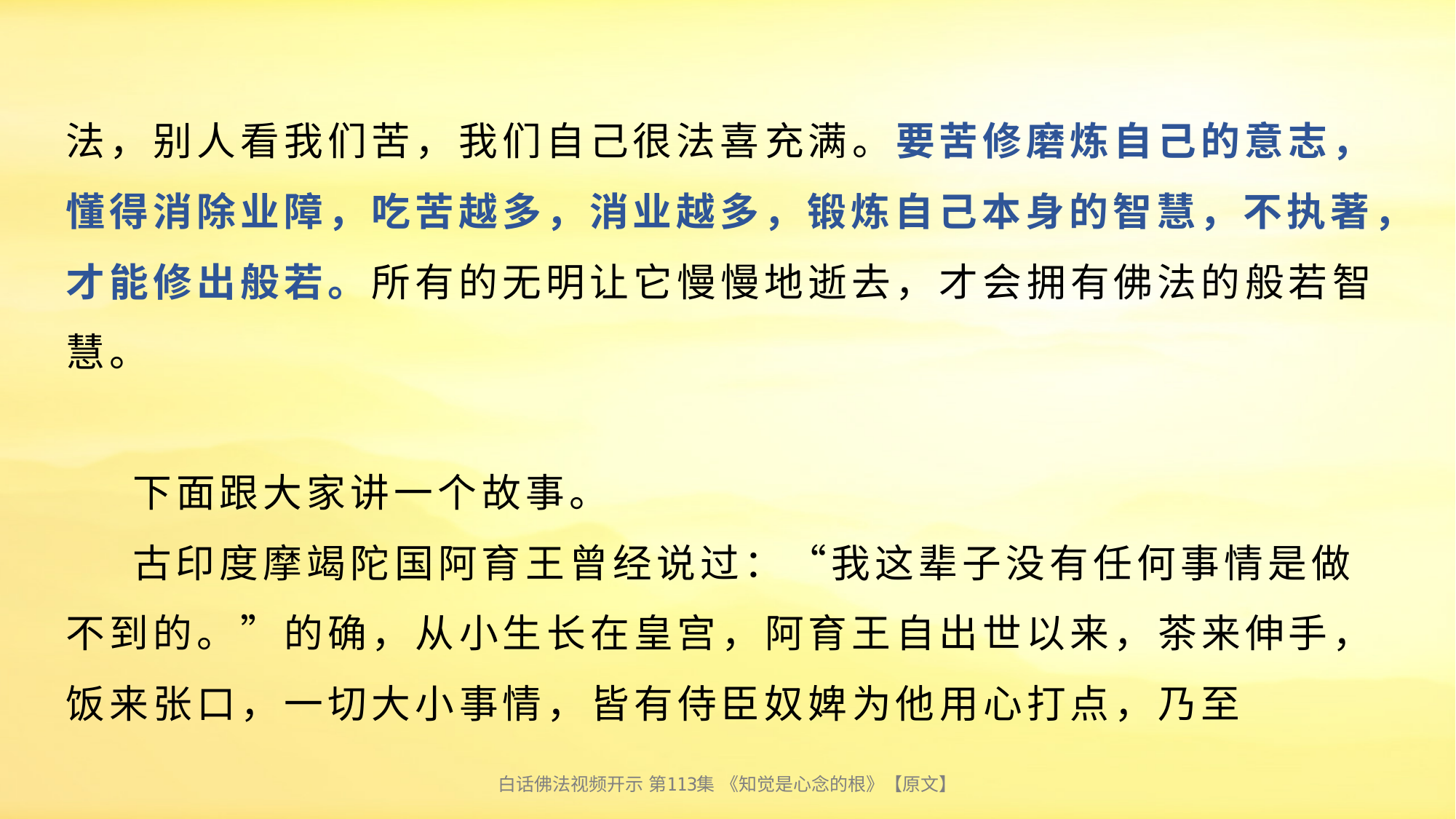

# 法，别人看我们苦，我们自己很法喜充满。要苦修磨炼自己的意志，懂得消除业障，吃苦越多，消业越多，锻炼自己本身的智慧，不执著，才能修出般若。所有的无明让它慢慢地逝去，才会拥有佛法的般若智慧。 下面跟大家讲一个故事。 古印度摩竭陀国阿育王曾经说过：“我这辈子没有任何事情是做不到的。”的确，从小生长在皇宫，阿育王自出世以来，茶来伸手，饭来张口，一切大小事情，皆有侍臣奴婢为他用心打点，乃至
白话佛法视频开示 第113集 《知觉是心念的根》【原文】